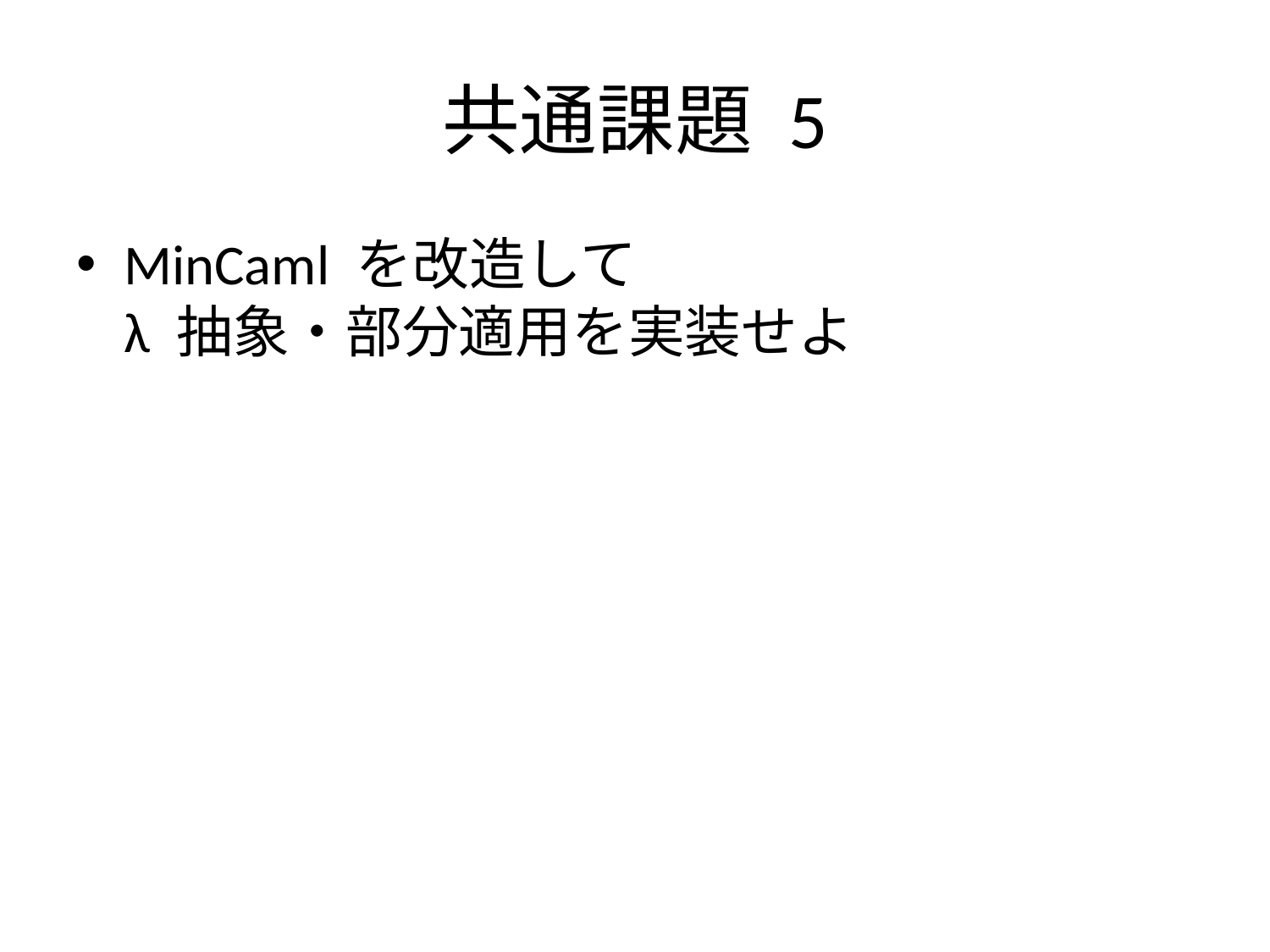

# 共通課題 5
MinCaml を改造して
λ 抽象・部分適用を実装せよ